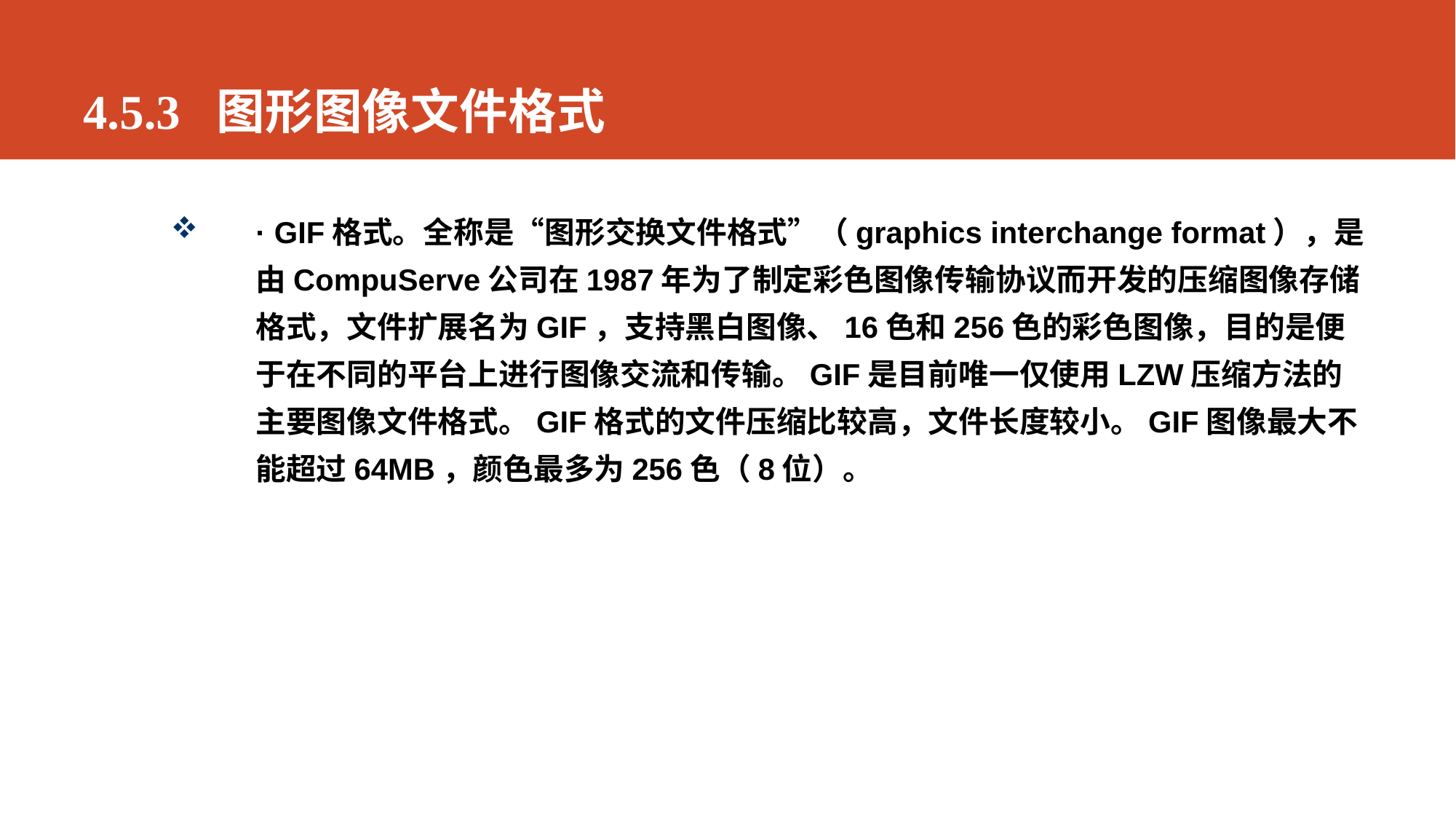

# 4.5.3  图形图像文件格式
· GIF格式。全称是“图形交换文件格式”（graphics interchange format），是由CompuServe公司在1987年为了制定彩色图像传输协议而开发的压缩图像存储格式，文件扩展名为GIF，支持黑白图像、16色和256色的彩色图像，目的是便于在不同的平台上进行图像交流和传输。GIF是目前唯一仅使用LZW压缩方法的主要图像文件格式。GIF格式的文件压缩比较高，文件长度较小。GIF图像最大不能超过64MB，颜色最多为256色（8位）。